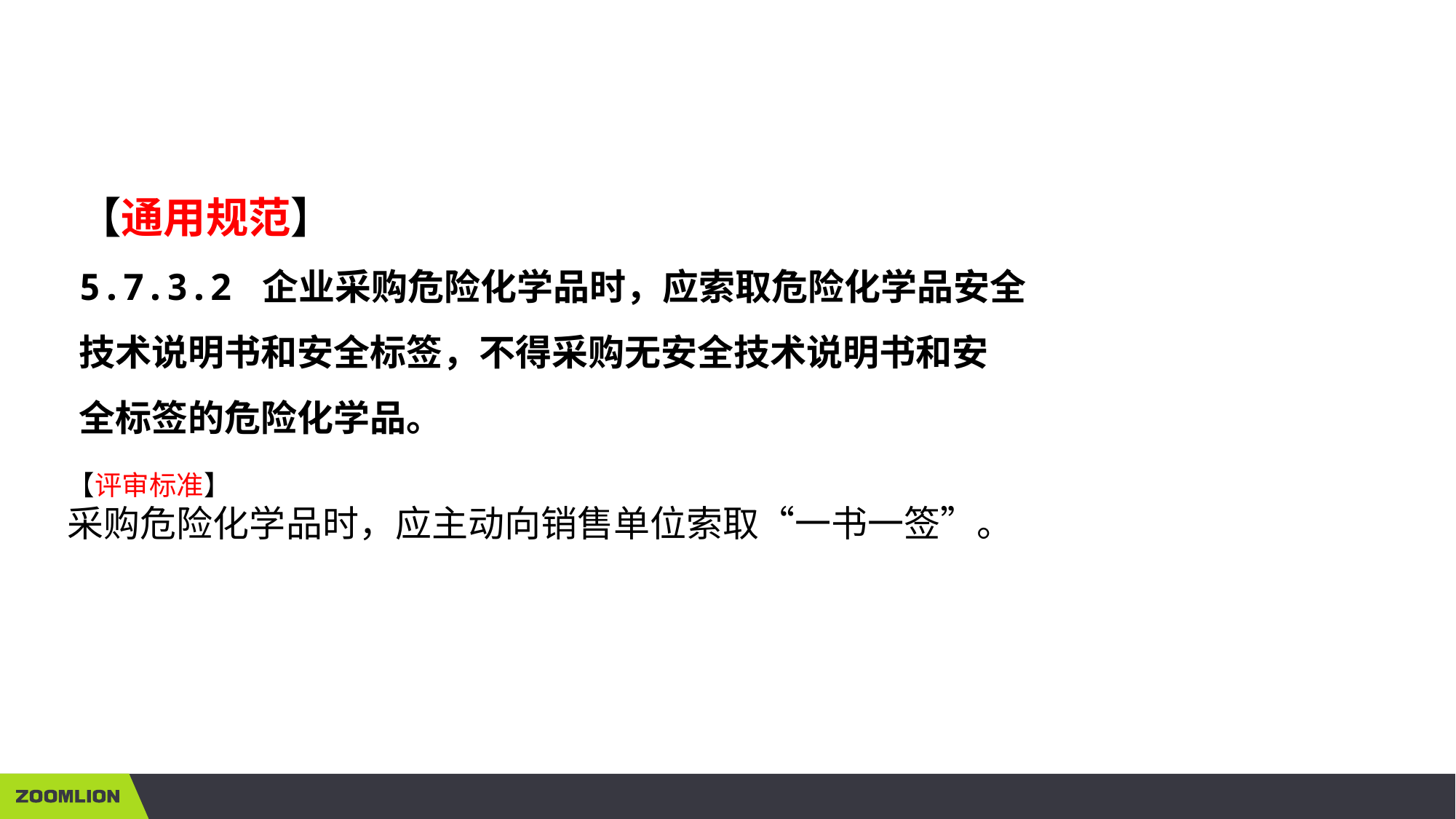

【通用规范】
5.7.3.2 企业采购危险化学品时，应索取危险化学品安全
技术说明书和安全标签，不得采购无安全技术说明书和安
全标签的危险化学品。
【评审标准】
采购危险化学品时，应主动向销售单位索取“一书一签”。